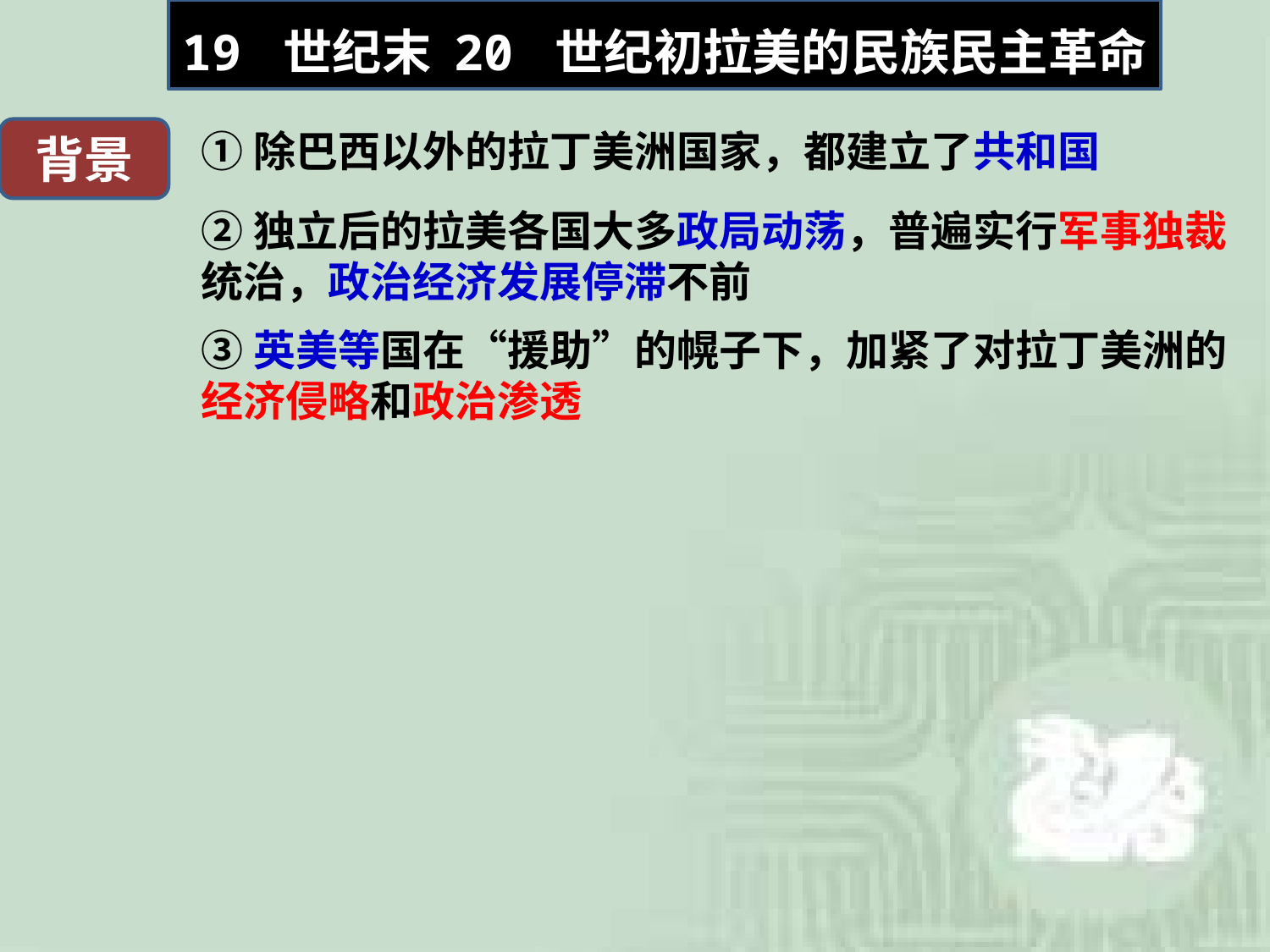

19 世纪末 20 世纪初拉美的民族民主革命
背景
①除巴西以外的拉丁美洲国家，都建立了共和国
②独立后的拉美各国大多政局动荡，普遍实行军事独裁统治，政治经济发展停滞不前
③英美等国在“援助”的幌子下，加紧了对拉丁美洲的经济侵略和政治渗透